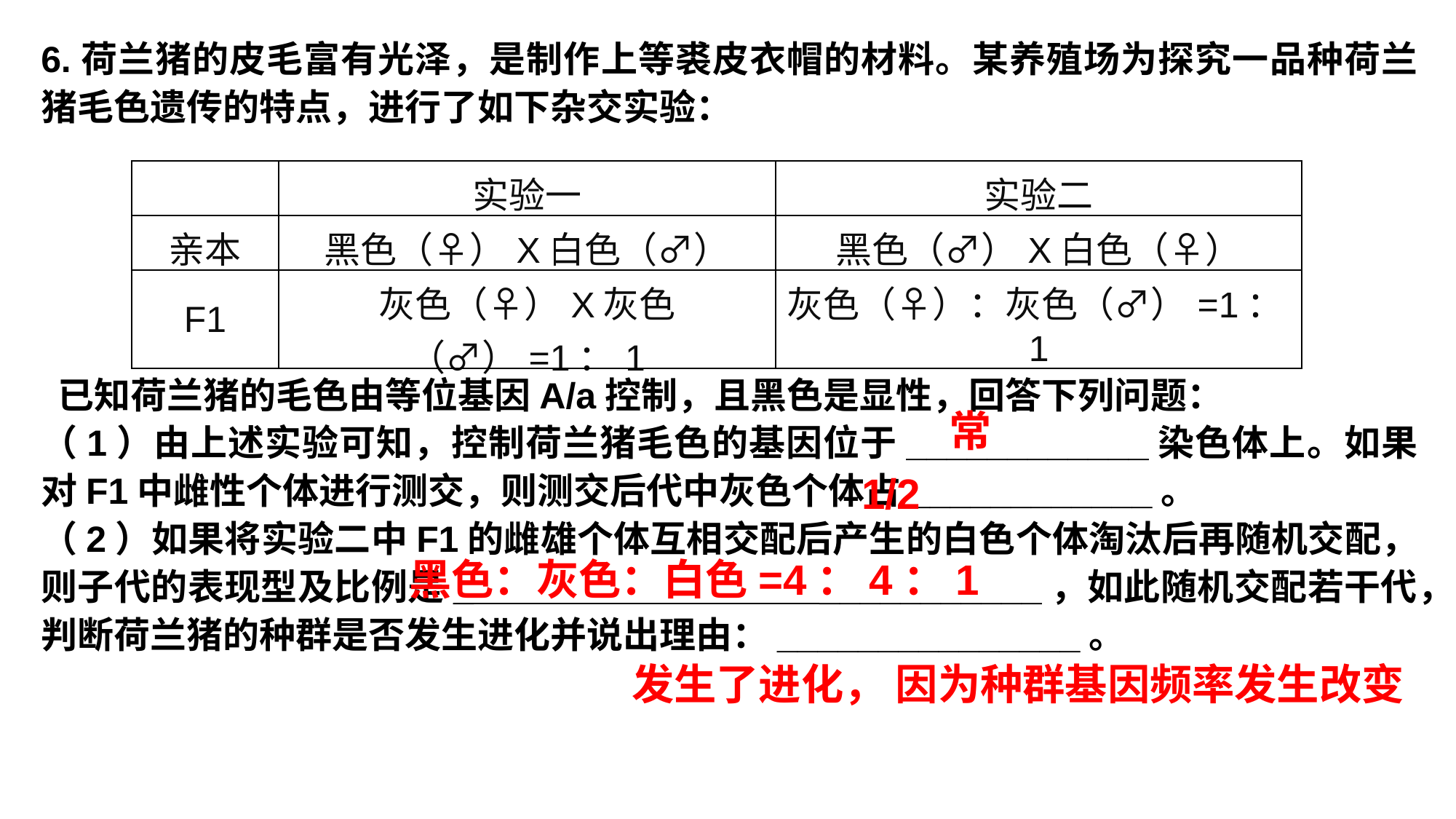

6.荷兰猪的皮毛富有光泽，是制作上等裘皮衣帽的材料。某养殖场为探究一品种荷兰猪毛色遗传的特点，进行了如下杂交实验：

 已知荷兰猪的毛色由等位基因A/a控制，且黑色是显性，回答下列问题：
（1）由上述实验可知，控制荷兰猪毛色的基因位于____________染色体上。如果对F1中雌性个体进行测交，则测交后代中灰色个体占____________。
（2）如果将实验二中F1的雌雄个体互相交配后产生的白色个体淘汰后再随机交配，则子代的表现型及比例是_                                 ___________，如此随机交配若干代，判断荷兰猪的种群是否发生进化并说出理由：_______________。
|  | 实验一 | 实验二 |
| --- | --- | --- |
| 亲本 | 黑色（♀）X白色（♂） | 黑色（♂）X白色（♀） |
| F1 | 灰色（♀）X灰色（♂）=1：1 | 灰色（♀）：灰色（♂）=1：1 |
常
1/2
黑色：灰色：白色=4：4：1
     发生了进化， 因为种群基因频率发生改变